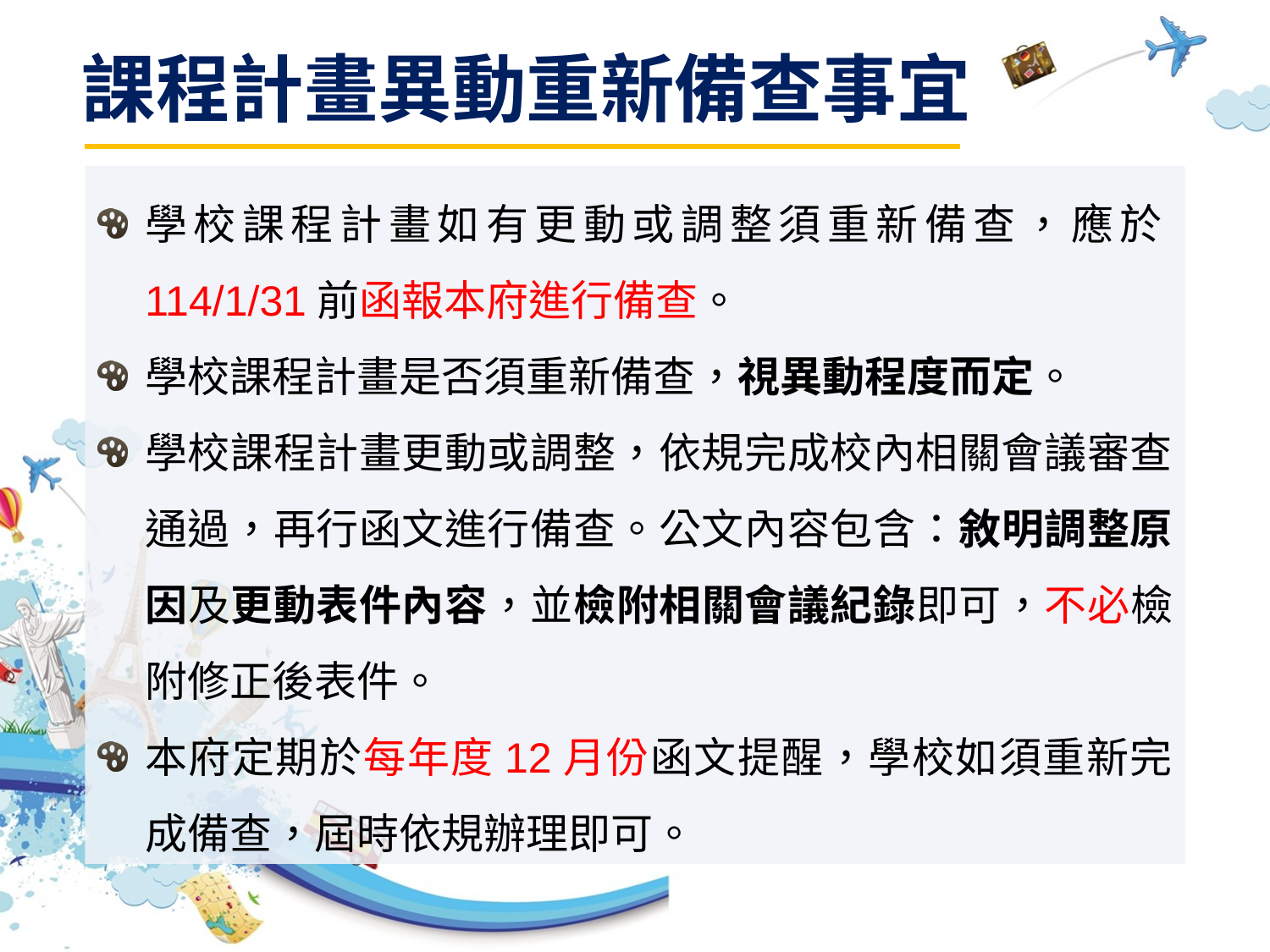

課程計畫異動重新備查事宜
學校課程計畫如有更動或調整須重新備查，應於114/1/31前函報本府進行備查。
學校課程計畫是否須重新備查，視異動程度而定。
學校課程計畫更動或調整，依規完成校內相關會議審查通過，再行函文進行備查。公文內容包含：敘明調整原因及更動表件內容，並檢附相關會議紀錄即可，不必檢附修正後表件。
本府定期於每年度12月份函文提醒，學校如須重新完成備查，屆時依規辦理即可。